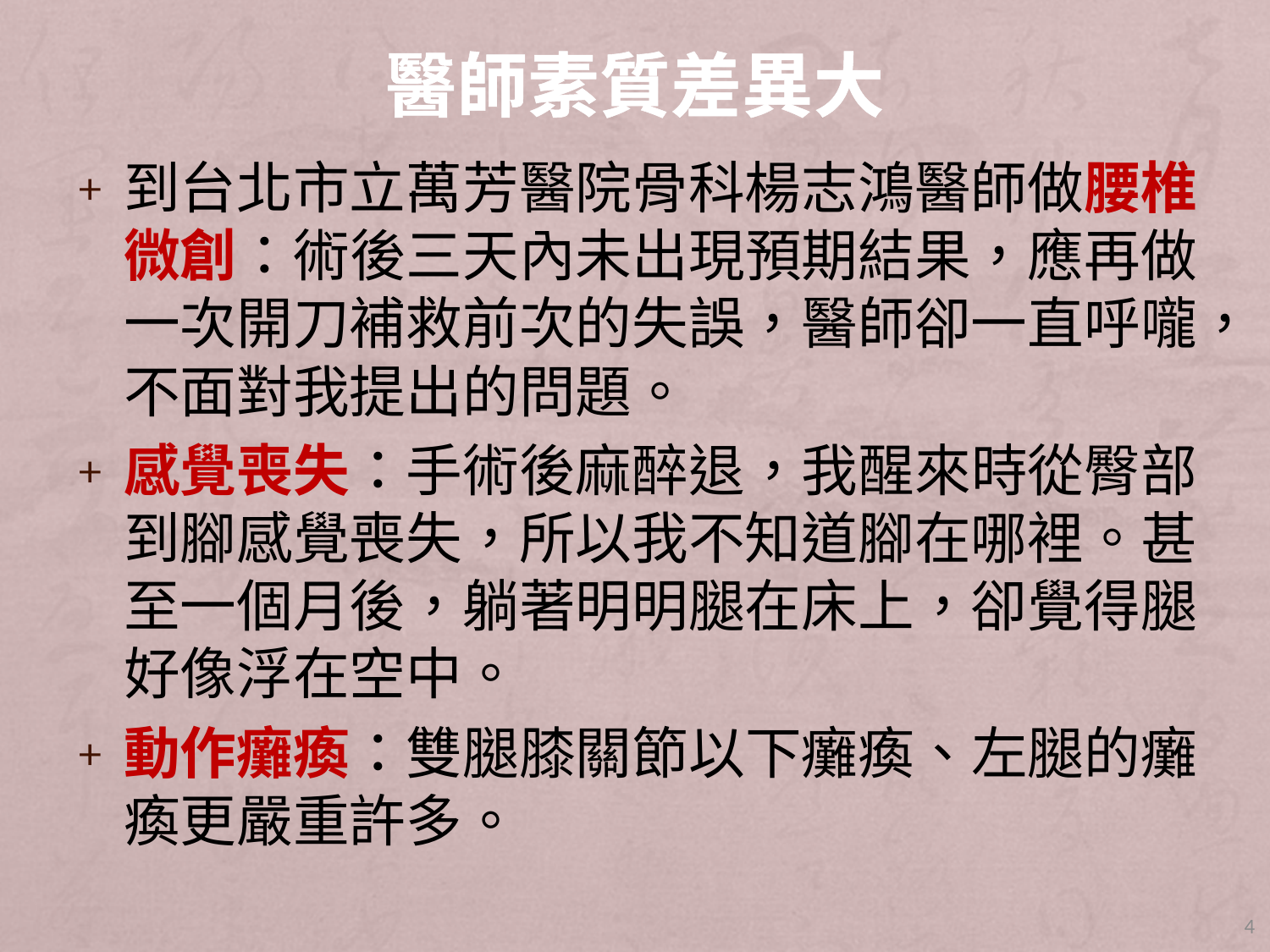

# 醫師素質差異大
到台北市立萬芳醫院骨科楊志鴻醫師做腰椎微創：術後三天內未出現預期結果，應再做一次開刀補救前次的失誤，醫師卻一直呼嚨，不面對我提出的問題。
感覺喪失：手術後麻醉退，我醒來時從臀部到腳感覺喪失，所以我不知道腳在哪裡。甚至一個月後，躺著明明腿在床上，卻覺得腿好像浮在空中。
動作癱瘓：雙腿膝關節以下癱瘓、左腿的癱瘓更嚴重許多。
4